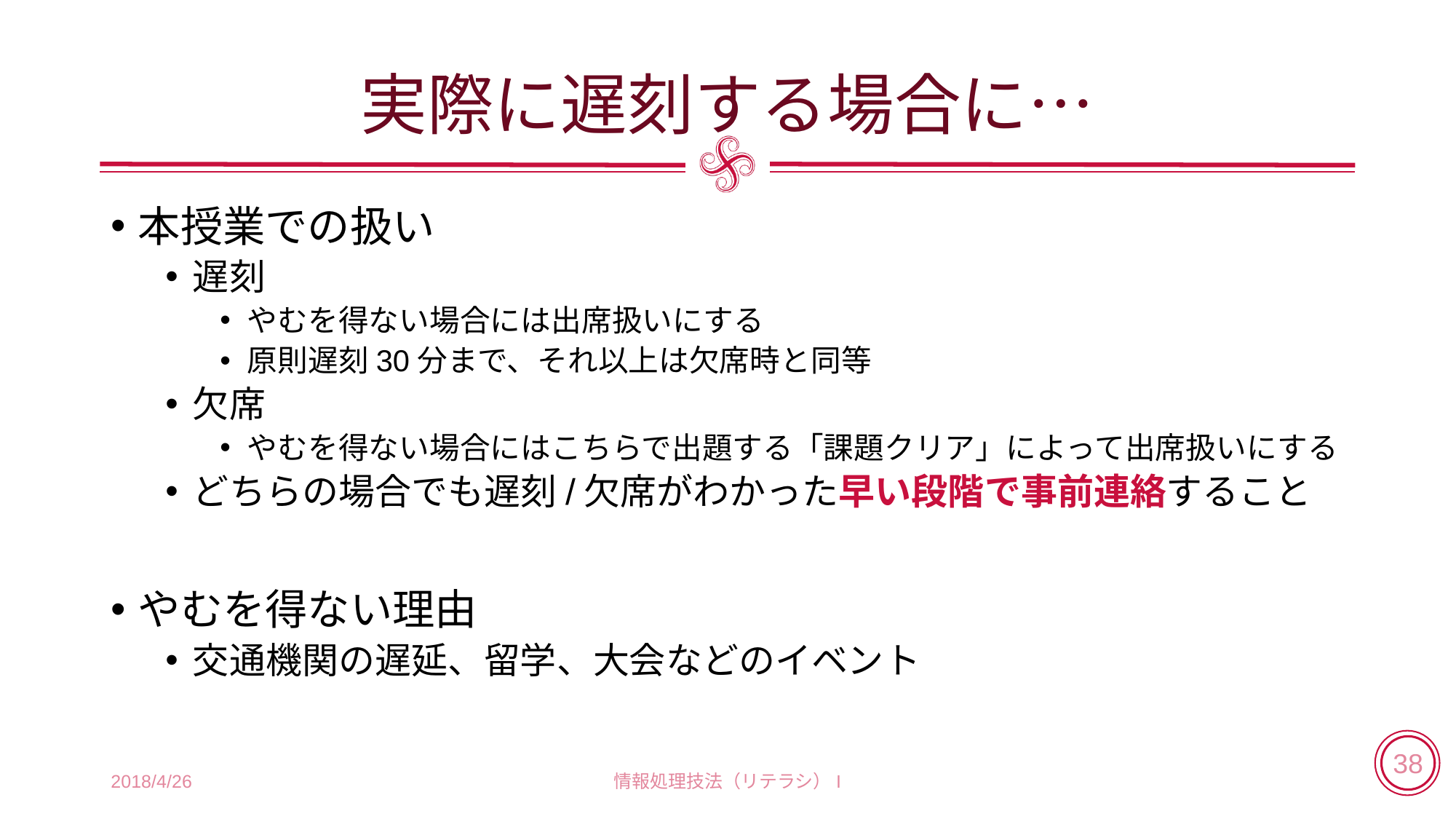

# 実際に遅刻する場合に…
本授業での扱い
遅刻
やむを得ない場合には出席扱いにする
原則遅刻30分まで、それ以上は欠席時と同等
欠席
やむを得ない場合にはこちらで出題する「課題クリア」によって出席扱いにする
どちらの場合でも遅刻/欠席がわかった早い段階で事前連絡すること

やむを得ない理由
交通機関の遅延、留学、大会などのイベント
2018/4/26
情報処理技法（リテラシ）I